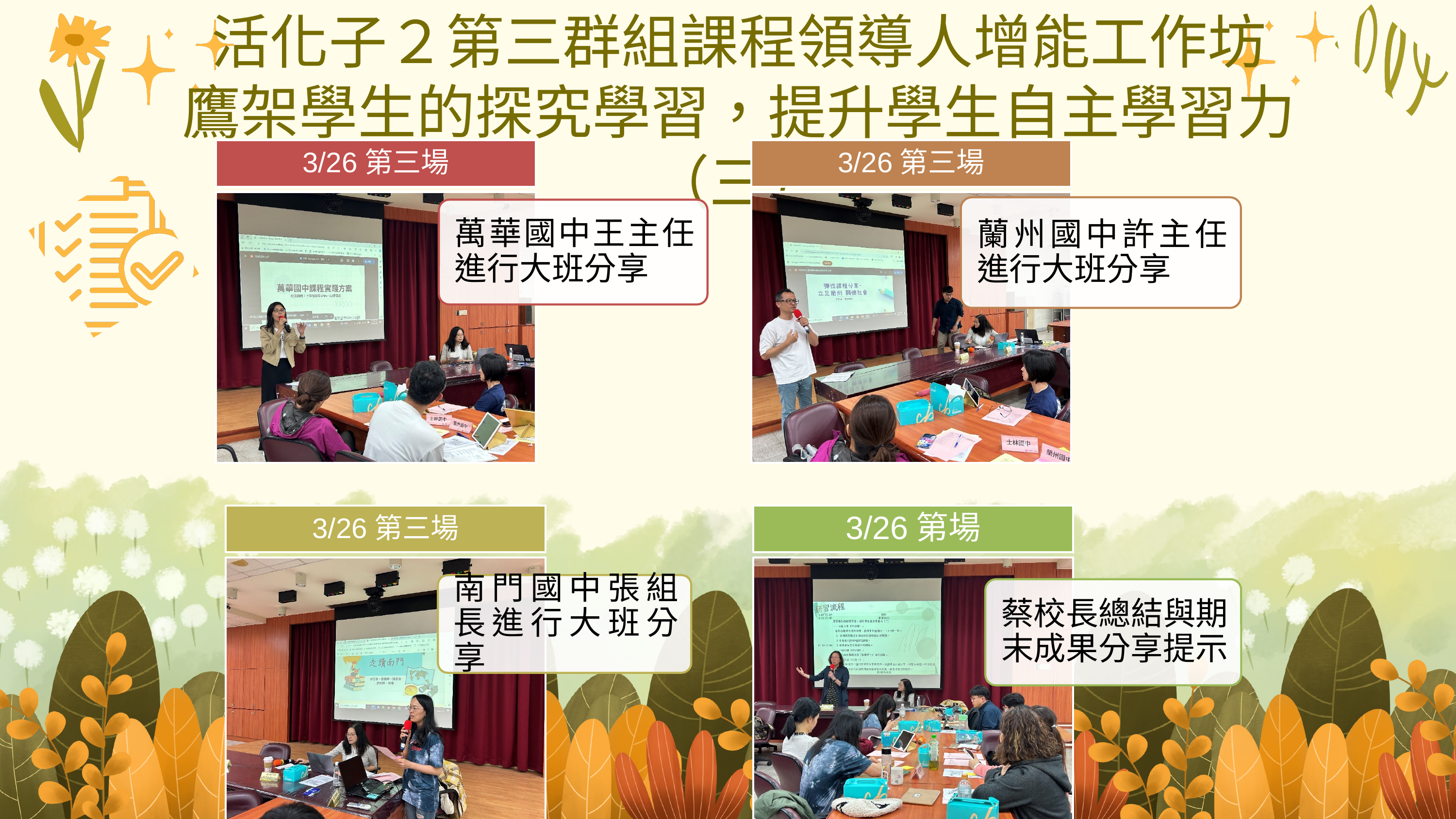

活化子２第三群組課程領導人增能工作坊
鷹架學生的探究學習，提升學生自主學習力（三）

萬華國中王主任進行大班分享
3/26第三場
蘭州國中許主任進行大班分享
3/26第三場
南門國中張組長進行大班分享
3/26第三場
蔡校長總結與期末成果分享提示
3/26第場